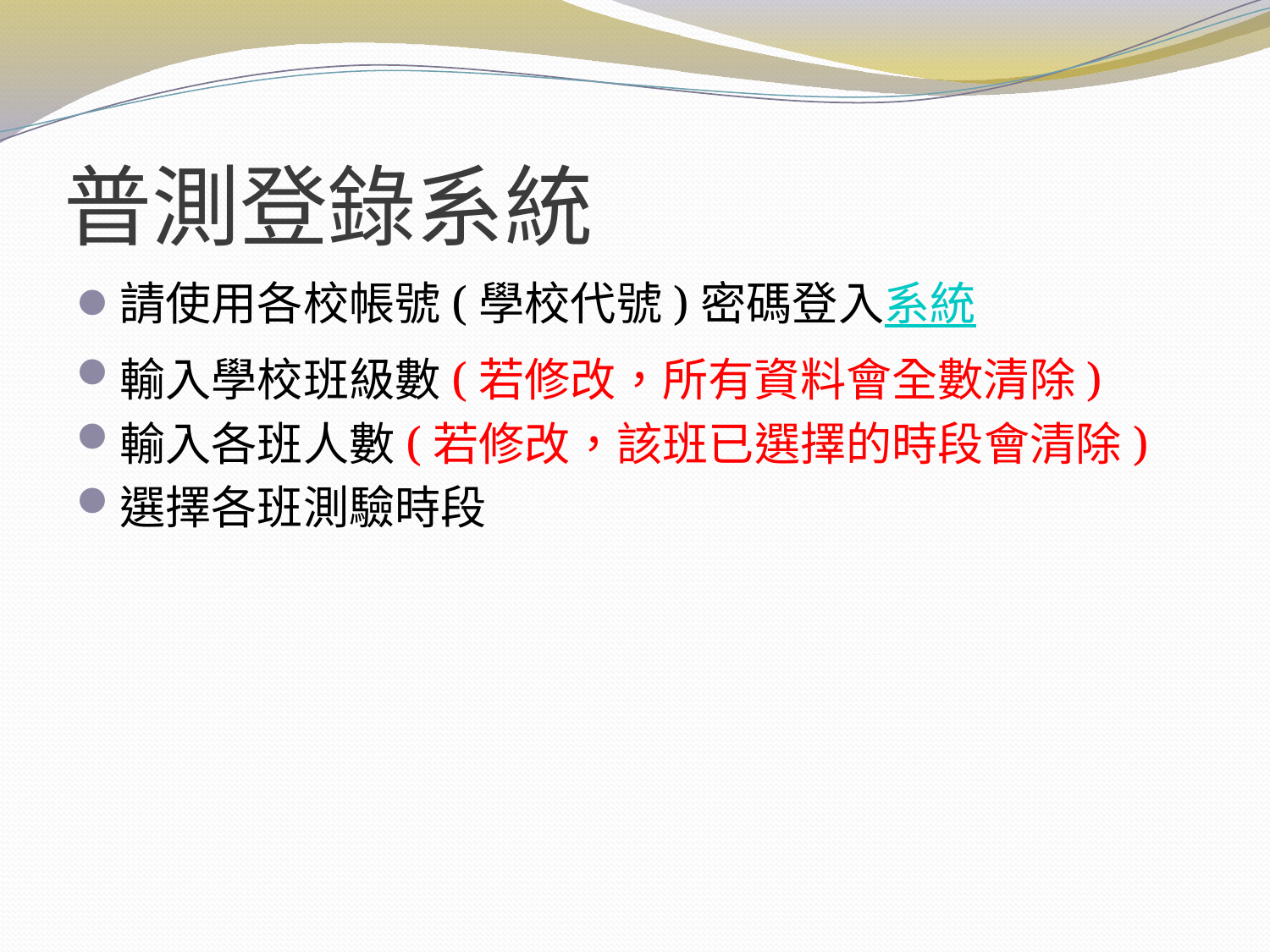

# 普測登錄系統
請使用各校帳號(學校代號)密碼登入系統
輸入學校班級數(若修改，所有資料會全數清除)
輸入各班人數(若修改，該班已選擇的時段會清除)
選擇各班測驗時段